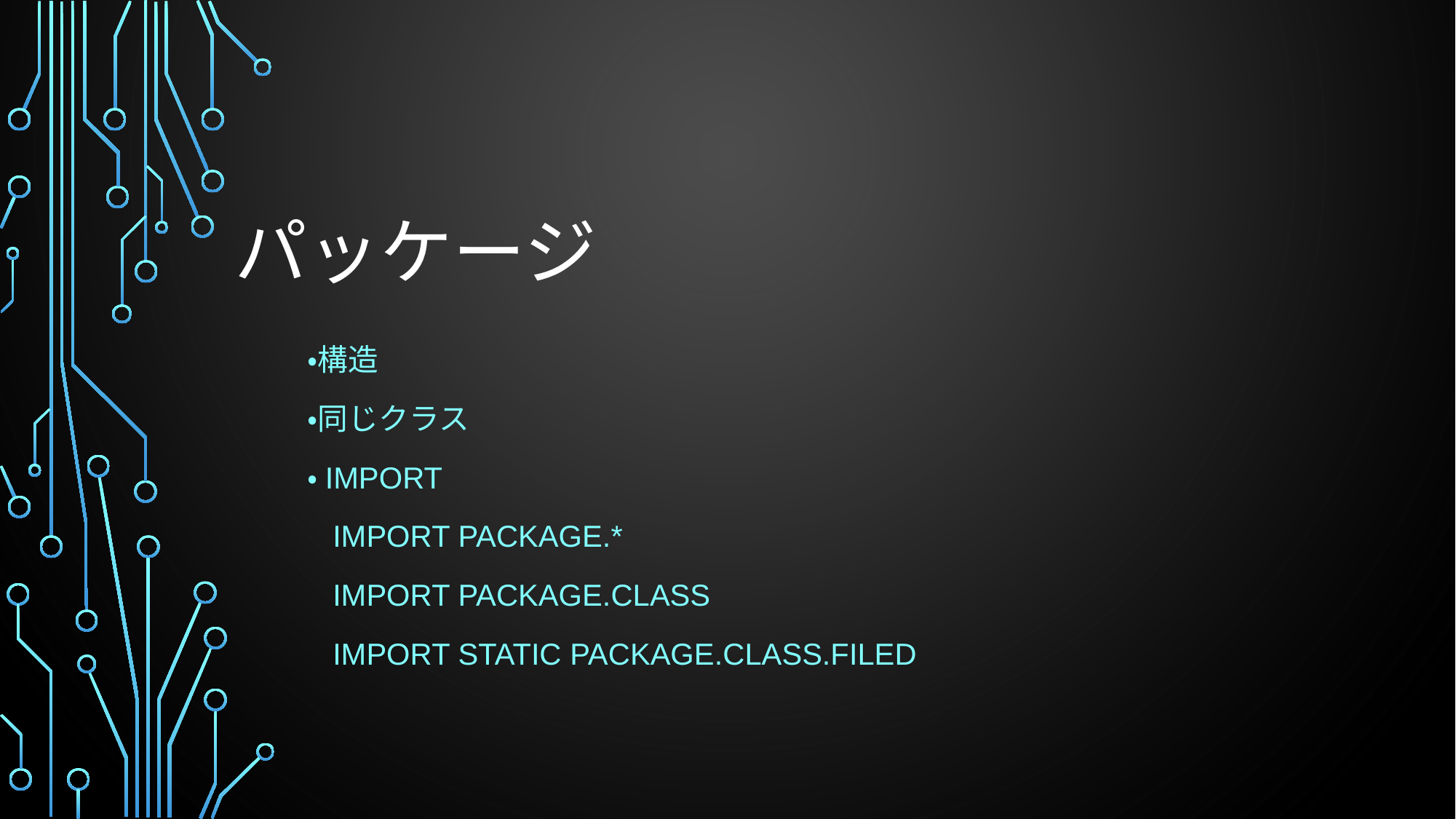

# パッケージ
・構造
・同じクラス
・IMPORT
   IMPORT package.*
   import package.class
   import static package.class.filed
28